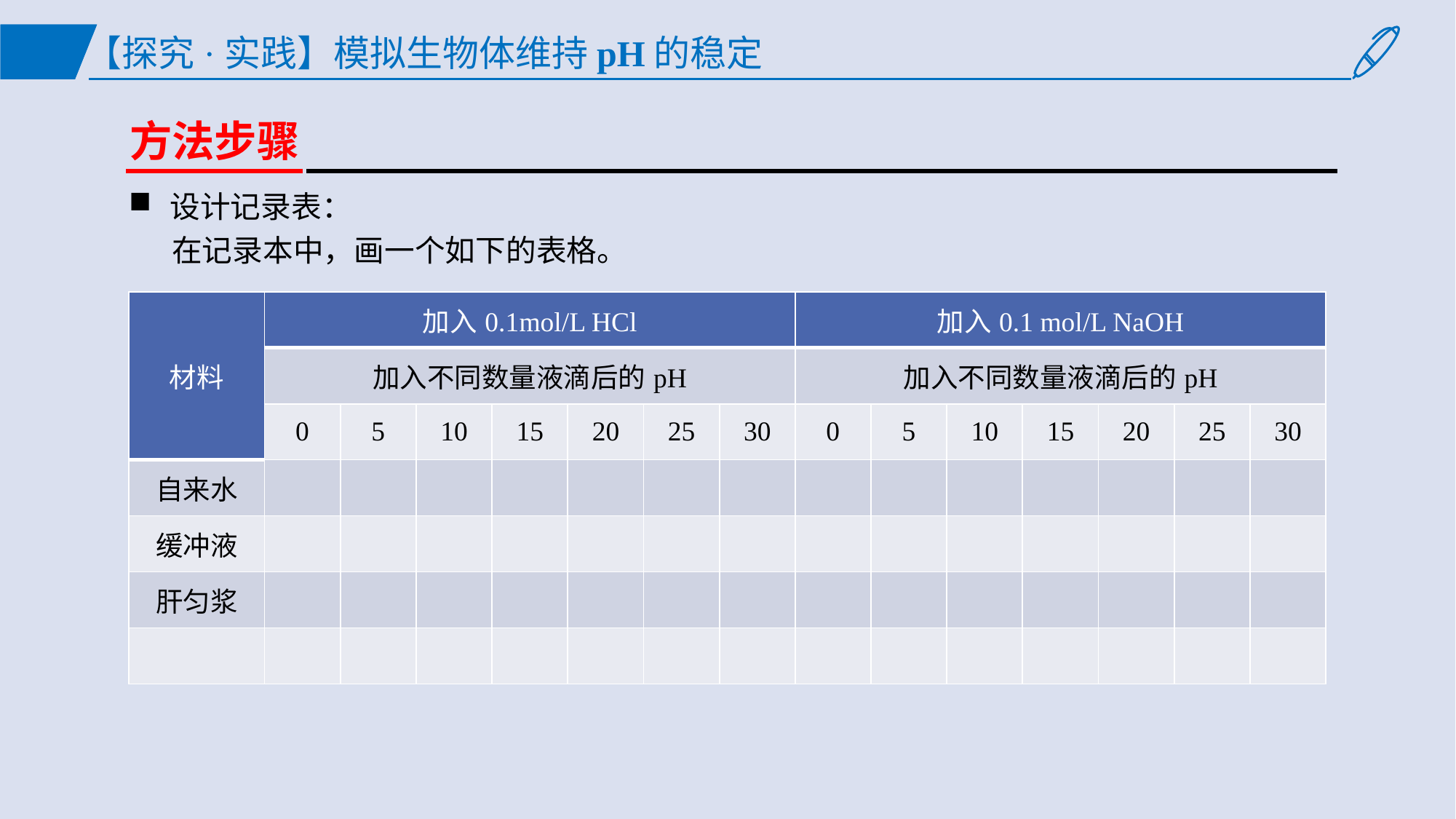

【探究·实践】模拟生物体维持pH的稳定

方法步骤
设计记录表：
在记录本中，画一个如下的表格。
| 材料 | 加入0.1mol/L HCl |  |  |  |  |  |  | 加入0.1 mol/L NaOH |  |  |  |  |  |  |
| --- | --- | --- | --- | --- | --- | --- | --- | --- | --- | --- | --- | --- | --- | --- |
|  | 加入不同数量液滴后的pH |  |  |  |  |  |  | 加入不同数量液滴后的pH |  |  |  |  |  |  |
|  | 0 | 5 | 10 | 15 | 20 | 25 | 30 | 0 | 5 | 10 | 15 | 20 | 25 | 30 |
| 自来水 |  |  |  |  |  |  |  |  |  |  |  |  |  |  |
| 缓冲液 |  |  |  |  |  |  |  |  |  |  |  |  |  |  |
| 肝匀浆 |  |  |  |  |  |  |  |  |  |  |  |  |  |  |
|  |  |  |  |  |  |  |  |  |  |  |  |  |  |  |